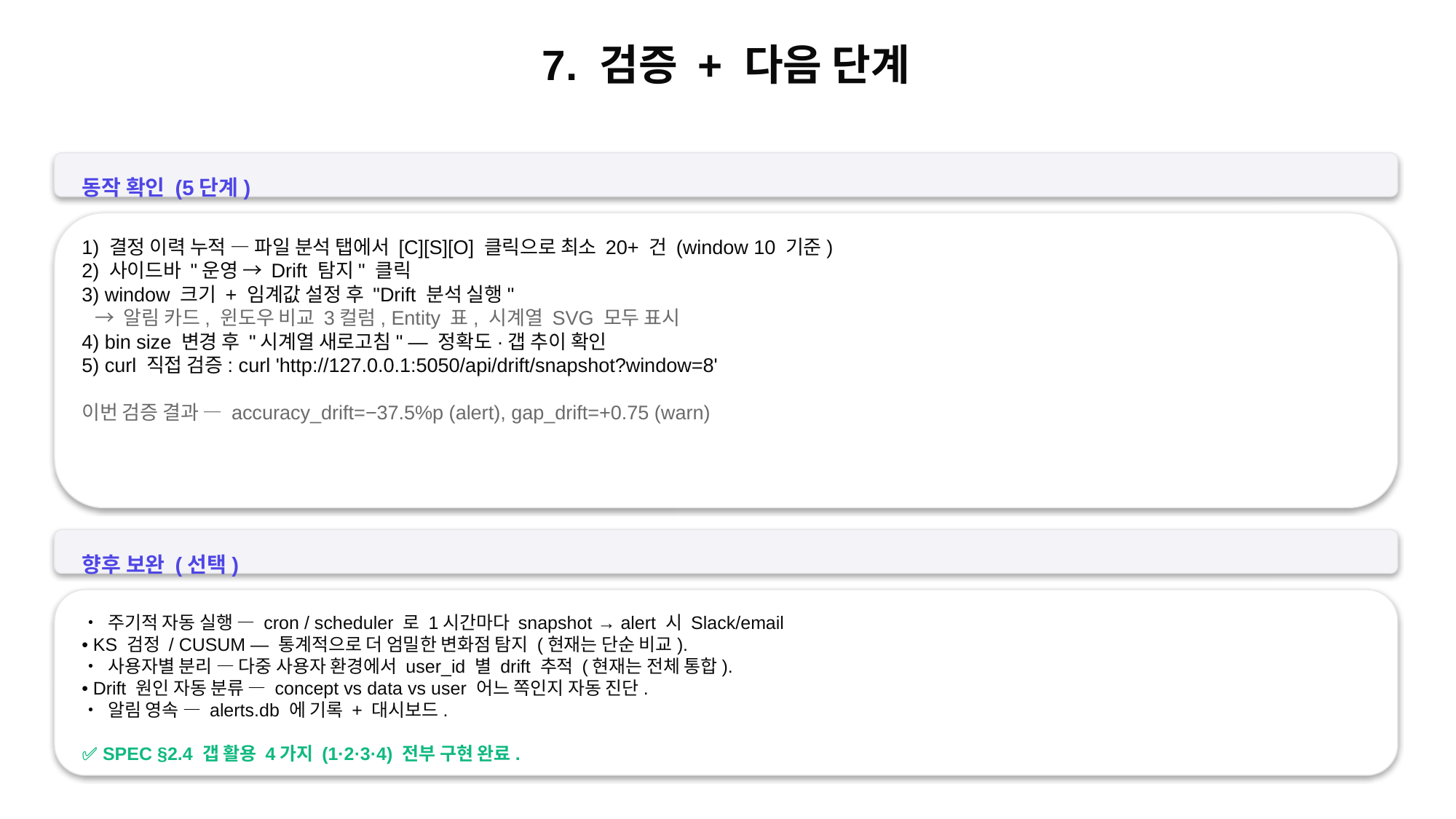

7. 검증 + 다음 단계

동작 확인 (5단계)

1) 결정 이력 누적 — 파일 분석 탭에서 [C][S][O] 클릭으로 최소 20+ 건 (window 10 기준)
2) 사이드바 "운영 → Drift 탐지" 클릭
3) window 크기 + 임계값 설정 후 "Drift 분석 실행"
   → 알림 카드, 윈도우 비교 3컬럼, Entity 표, 시계열 SVG 모두 표시
4) bin size 변경 후 "시계열 새로고침" — 정확도·갭 추이 확인
5) curl 직접 검증: curl 'http://127.0.0.1:5050/api/drift/snapshot?window=8'

이번 검증 결과 — accuracy_drift=−37.5%p (alert), gap_drift=+0.75 (warn)

향후 보완 (선택)

• 주기적 자동 실행 — cron / scheduler 로 1시간마다 snapshot → alert 시 Slack/email
• KS 검정 / CUSUM — 통계적으로 더 엄밀한 변화점 탐지 (현재는 단순 비교).
• 사용자별 분리 — 다중 사용자 환경에서 user_id 별 drift 추적 (현재는 전체 통합).
• Drift 원인 자동 분류 — concept vs data vs user 어느 쪽인지 자동 진단.
• 알림 영속 — alerts.db 에 기록 + 대시보드.

✅ SPEC §2.4 갭 활용 4가지 (1·2·3·4) 전부 구현 완료.